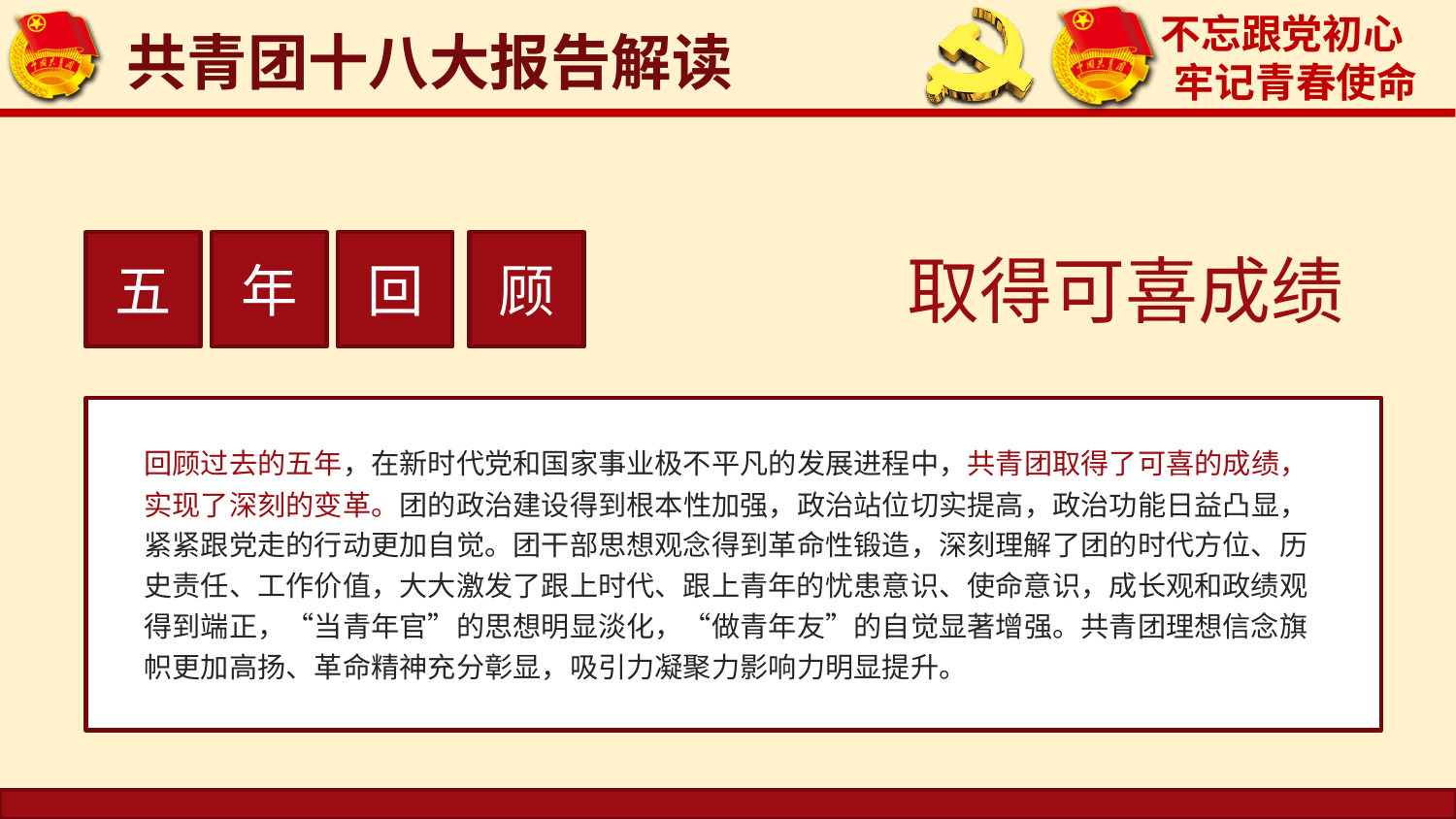

共青团十八大报告解读
五
年
回
顾
取得可喜成绩

回顾过去的五年，在新时代党和国家事业极不平凡的发展进程中，共青团取得了可喜的成绩，实现了深刻的变革。团的政治建设得到根本性加强，政治站位切实提高，政治功能日益凸显，紧紧跟党走的行动更加自觉。团干部思想观念得到革命性锻造，深刻理解了团的时代方位、历史责任、工作价值，大大激发了跟上时代、跟上青年的忧患意识、使命意识，成长观和政绩观得到端正，“当青年官”的思想明显淡化，“做青年友”的自觉显著增强。共青团理想信念旗帜更加高扬、革命精神充分彰显，吸引力凝聚力影响力明显提升。